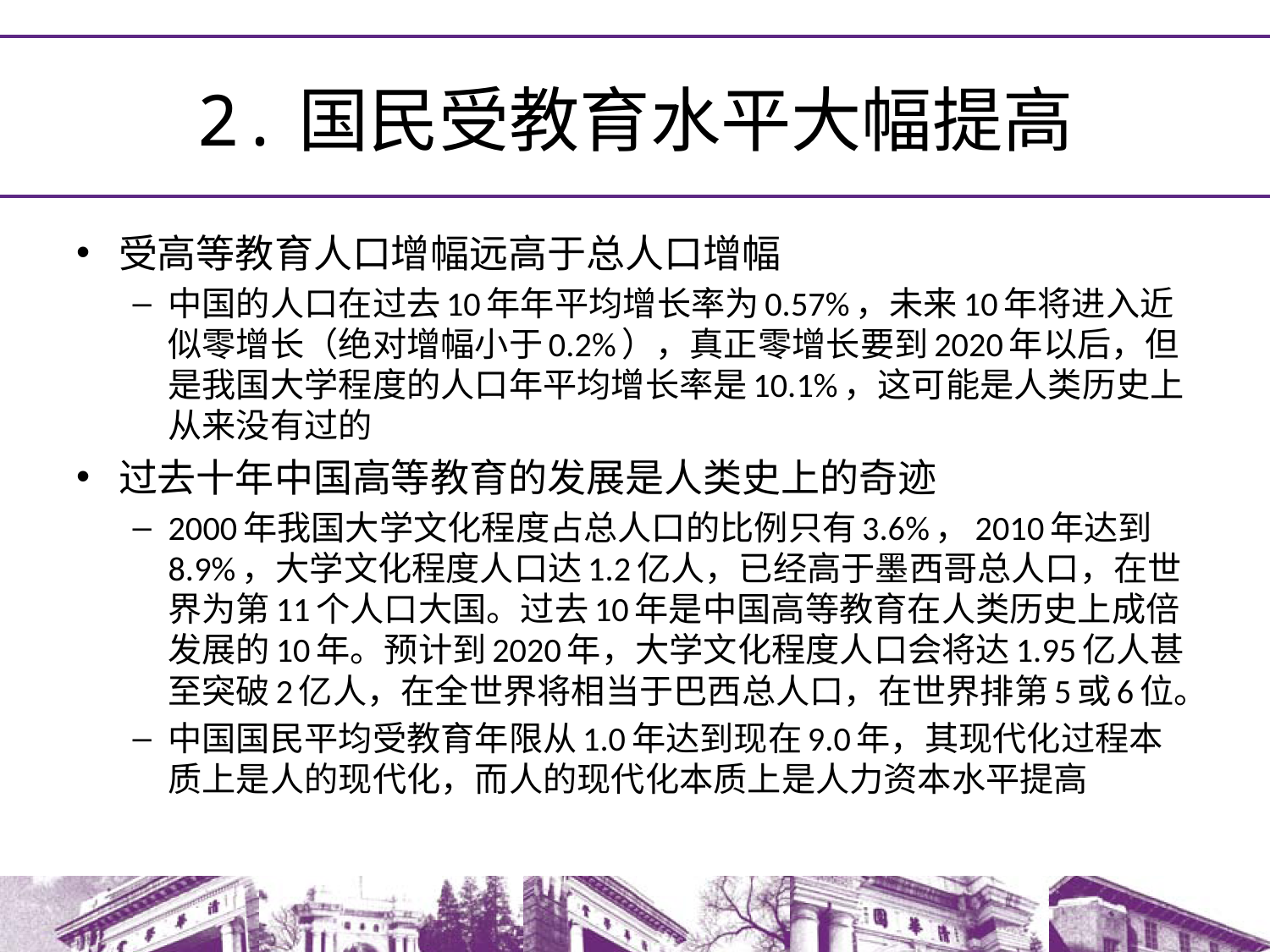

# 2.国民受教育水平大幅提高
受高等教育人口增幅远高于总人口增幅
中国的人口在过去10年年平均增长率为0.57%，未来10年将进入近似零增长（绝对增幅小于0.2%），真正零增长要到2020年以后，但是我国大学程度的人口年平均增长率是10.1%，这可能是人类历史上从来没有过的
过去十年中国高等教育的发展是人类史上的奇迹
2000年我国大学文化程度占总人口的比例只有3.6%，2010年达到8.9%，大学文化程度人口达1.2亿人，已经高于墨西哥总人口，在世界为第11个人口大国。过去10年是中国高等教育在人类历史上成倍发展的10年。预计到2020年，大学文化程度人口会将达1.95亿人甚至突破2亿人，在全世界将相当于巴西总人口，在世界排第5或6位。
中国国民平均受教育年限从1.0年达到现在9.0年，其现代化过程本质上是人的现代化，而人的现代化本质上是人力资本水平提高